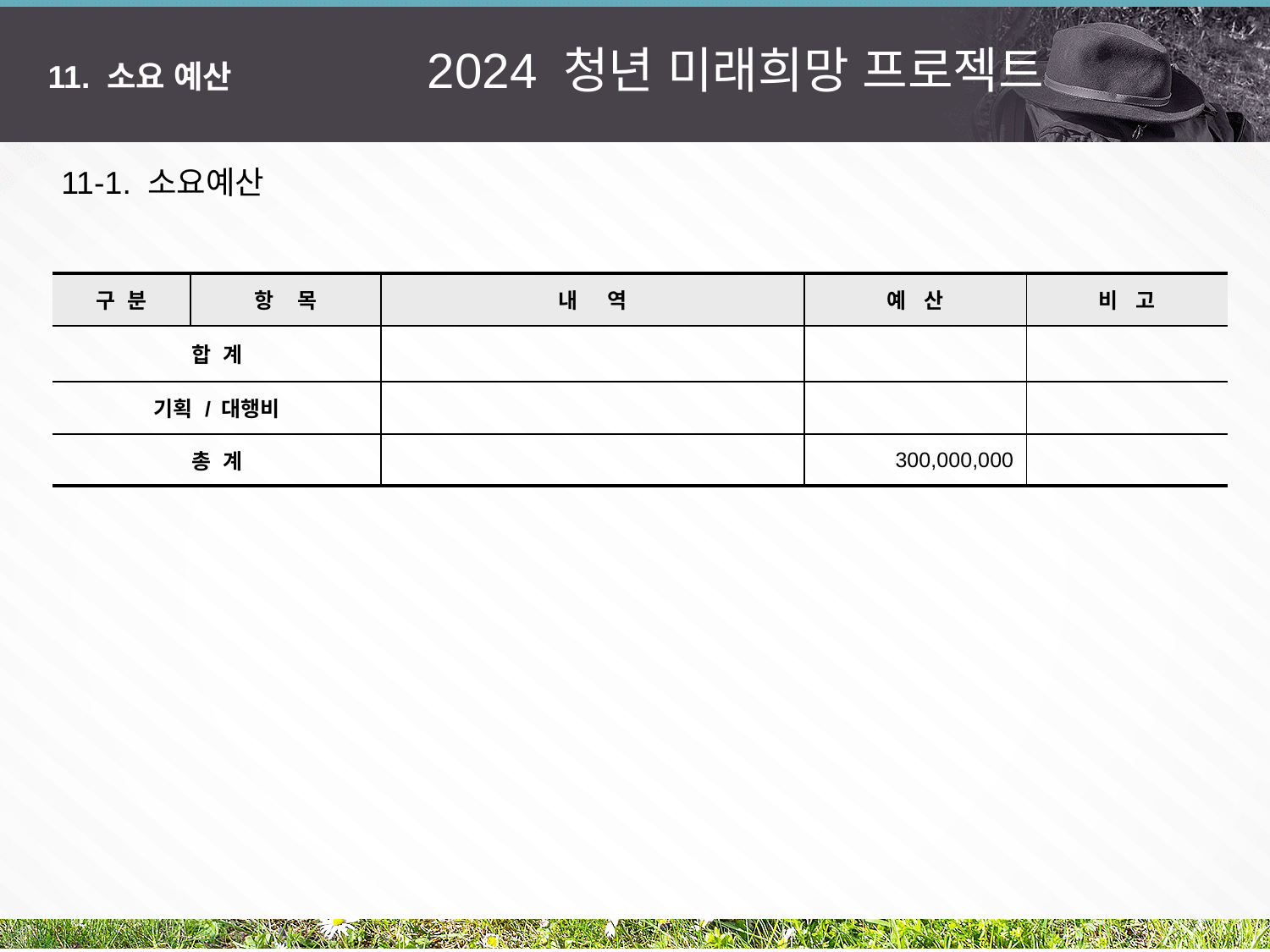

2024 청년 미래희망 프로젝트
11. 소요 예산
11-1. 소요예산
| 구 분 | 항 목 | 내 역 | 예 산 | 비 고 |
| --- | --- | --- | --- | --- |
| 합 계 |  |  |  |  |
| 기획 / 대행비 |  |  |  |  |
| 총 계 |  |  | 300,000,000 |  |